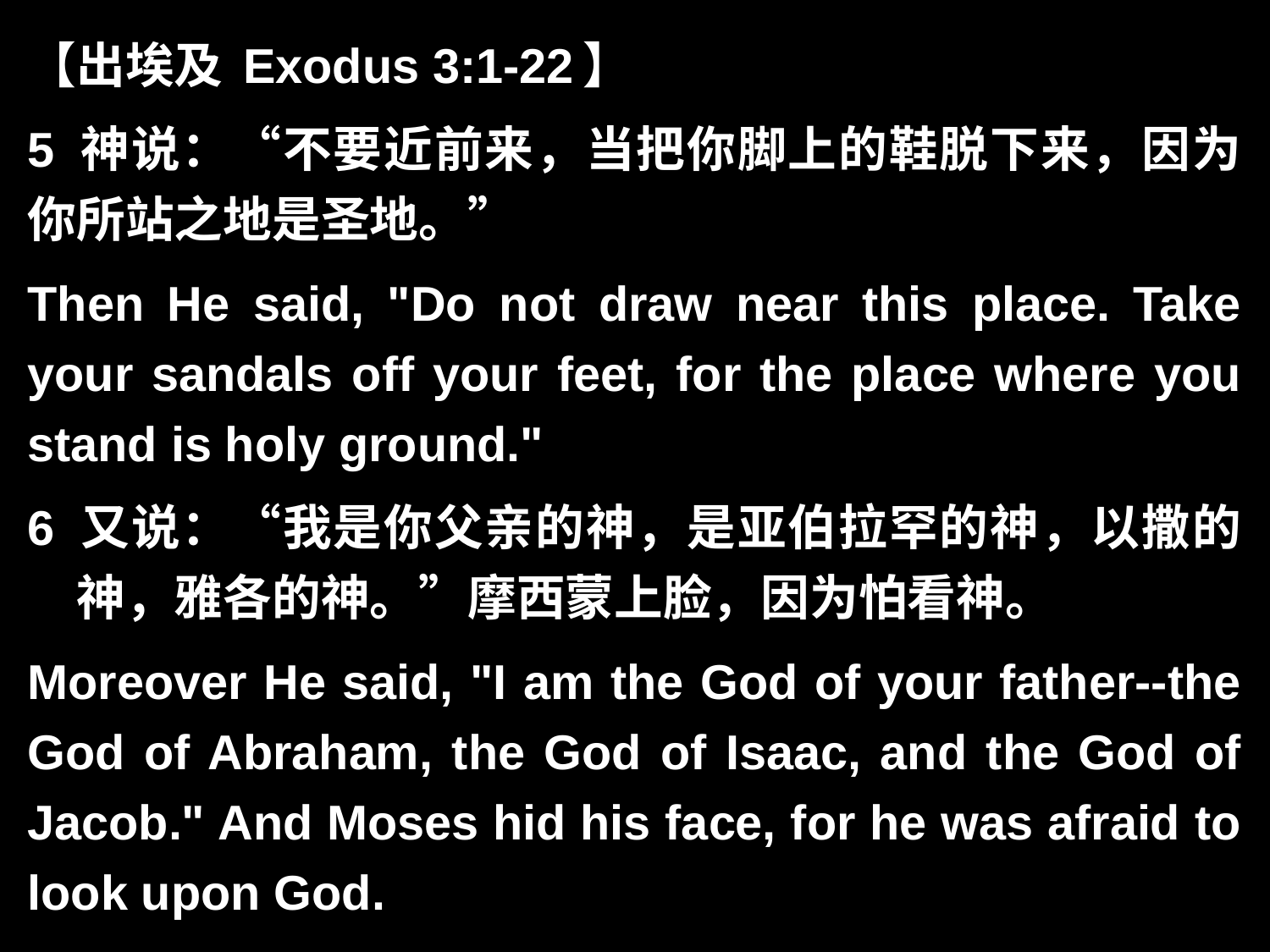

【出埃及 Exodus 3:1-22】
5 神说：“不要近前来，当把你脚上的鞋脱下来，因为你所站之地是圣地。”
Then He said, "Do not draw near this place. Take your sandals off your feet, for the place where you stand is holy ground."
6 又说：“我是你父亲的神，是亚伯拉罕的神，以撒的　神，雅各的神。”摩西蒙上脸，因为怕看神。
Moreover He said, "I am the God of your father--the God of Abraham, the God of Isaac, and the God of Jacob." And Moses hid his face, for he was afraid to look upon God.